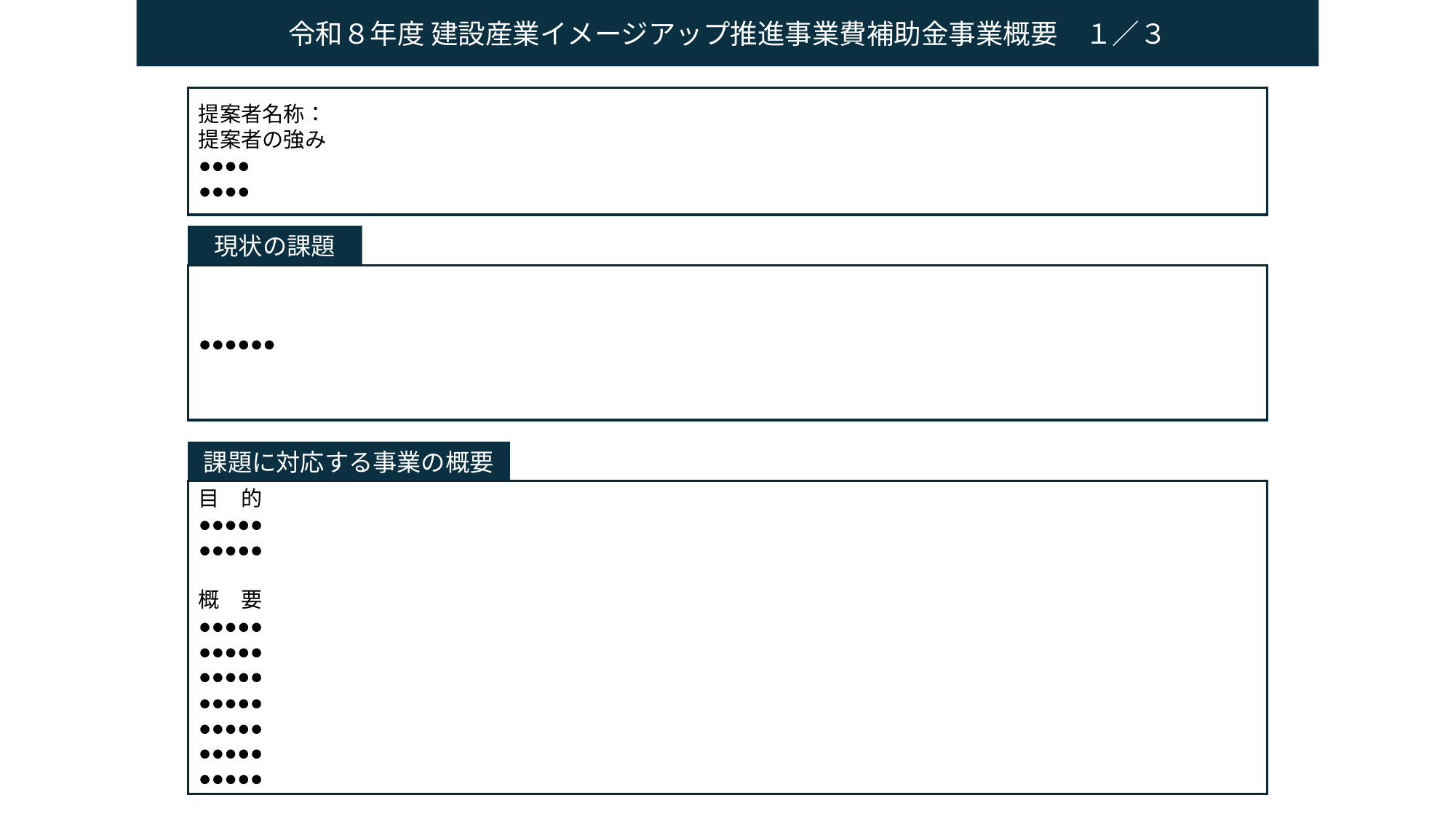

令和８年度 建設産業イメージアップ推進事業費補助金事業概要　１／３
提案者名称：
提案者の強み
●●●●
●●●●
現状の課題
●●●●●●
課題に対応する事業の概要
目　的
●●●●●
●●●●●

概　要
●●●●●
●●●●●
●●●●●
●●●●●
●●●●●
●●●●●
●●●●●